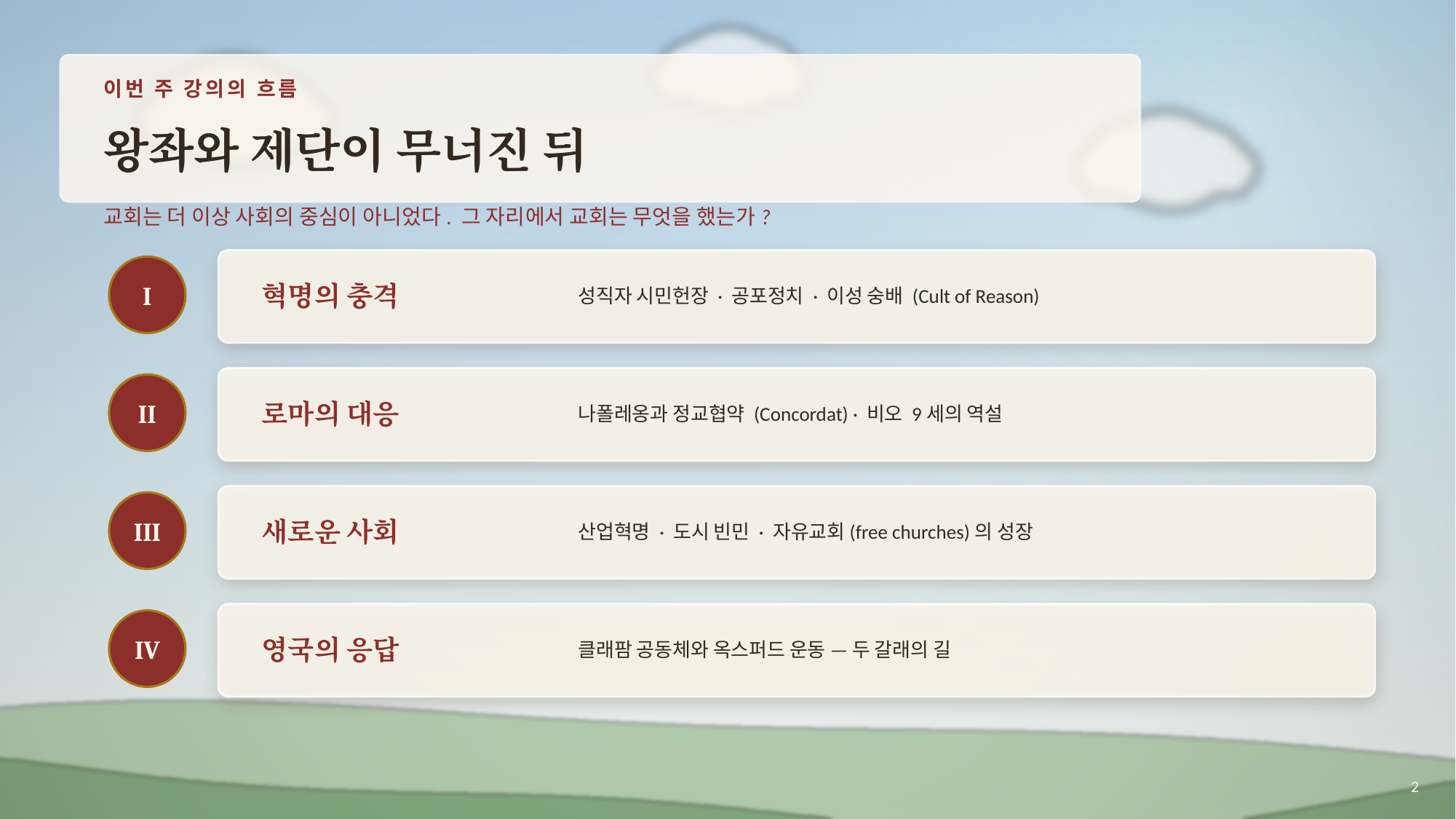

이번 주 강의의 흐름
왕좌와 제단이 무너진 뒤
교회는 더 이상 사회의 중심이 아니었다. 그 자리에서 교회는 무엇을 했는가?

혁명의 충격
성직자 시민헌장 · 공포정치 · 이성 숭배 (Cult of Reason)

I

로마의 대응
나폴레옹과 정교협약 (Concordat) · 비오 9세의 역설

II

새로운 사회
산업혁명 · 도시 빈민 · 자유교회(free churches)의 성장

III

영국의 응답
클래팜 공동체와 옥스퍼드 운동 — 두 갈래의 길

IV
2